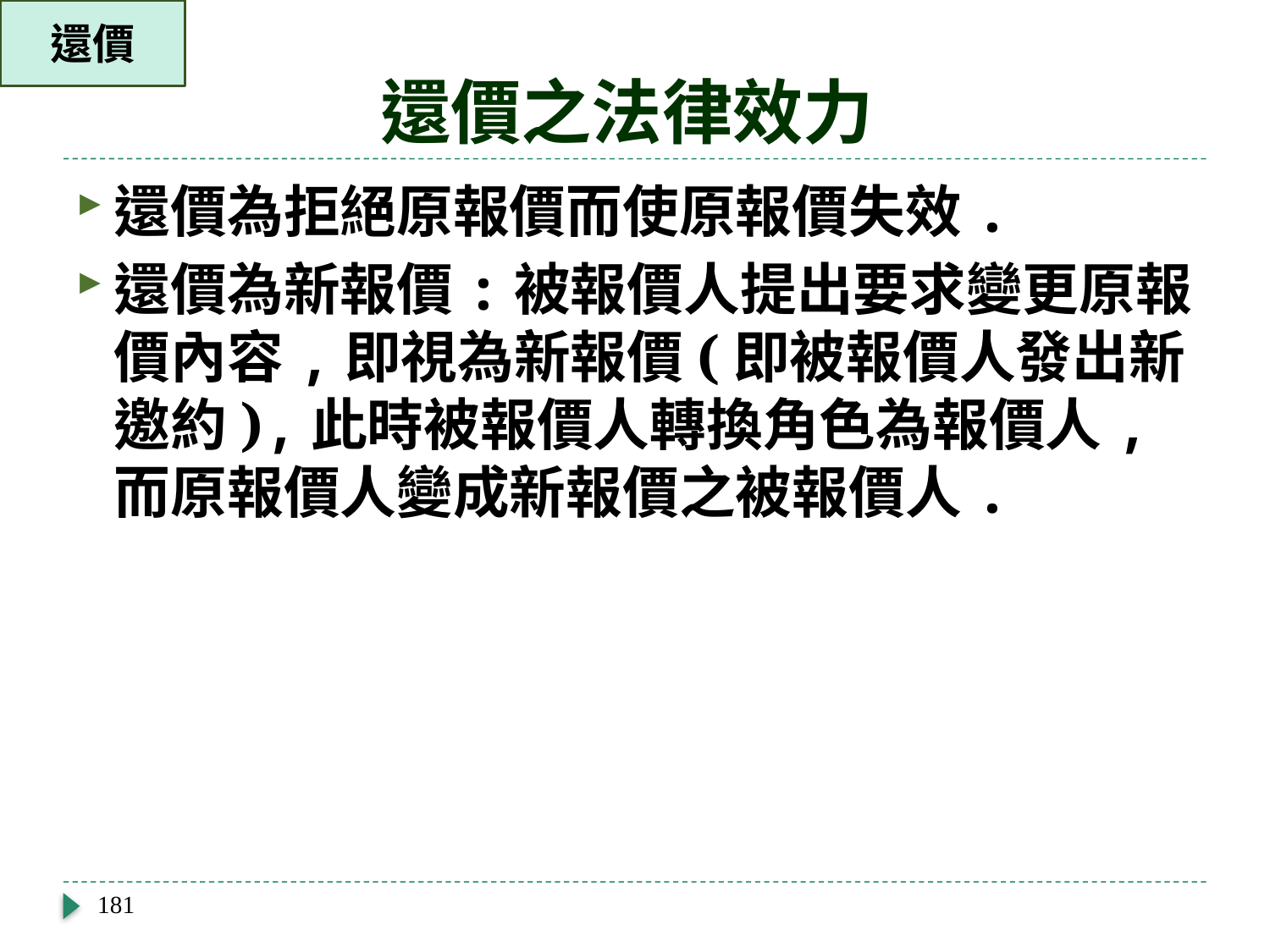

還價
# 還價之法律效力
還價為拒絕原報價而使原報價失效.
還價為新報價:被報價人提出要求變更原報價內容,即視為新報價(即被報價人發出新邀約),此時被報價人轉換角色為報價人,而原報價人變成新報價之被報價人.
181